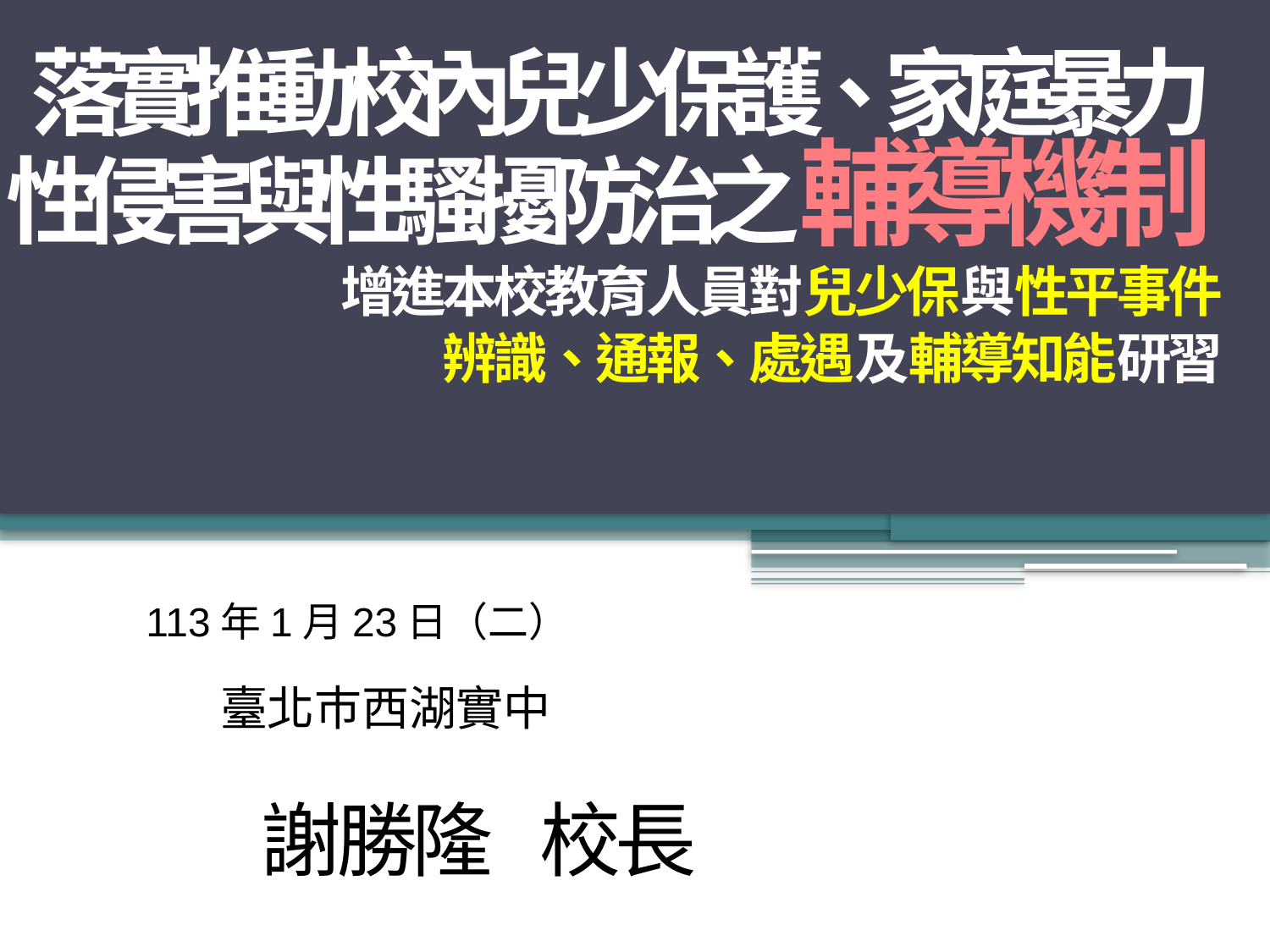

# 落實推動校內兒少保護、家庭暴力 性侵害與性騷擾防治之輔導機制
增進本校教育人員對兒少保與性平事件
辨識、通報、處遇及輔導知能研習
113年1月23日（二）
      臺北巿西湖實中
       謝勝隆    校長